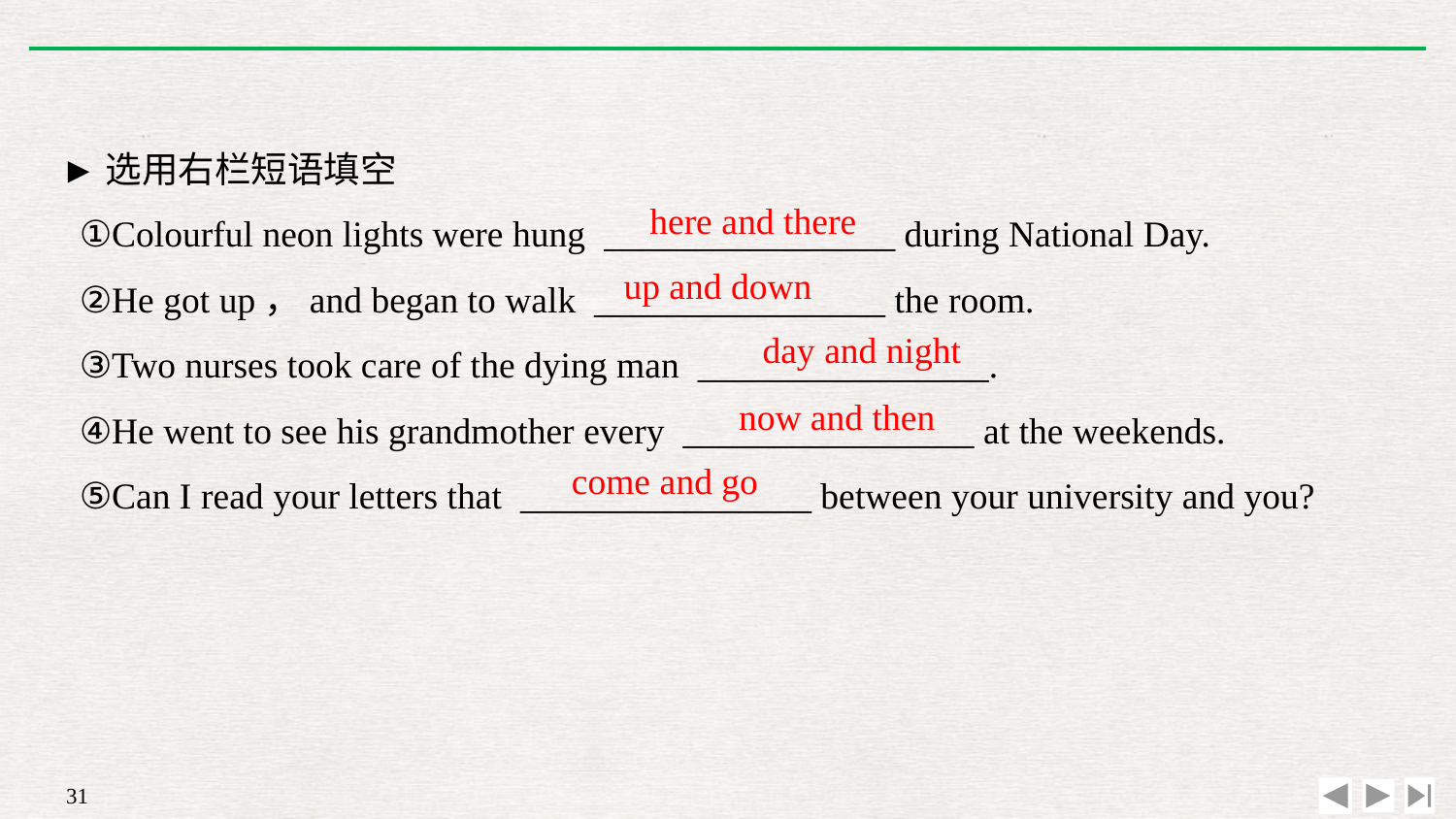

►选用右栏短语填空
①Colourful neon lights were hung  ________________ during National Day.
②He got up，and began to walk  ________________ the room.
③Two nurses took care of the dying man  ________________.
④He went to see his grandmother every  ________________ at the weekends.
⑤Can I read your letters that  ________________ between your university and you?
here and there
up and down
day and night
now and then
come and go